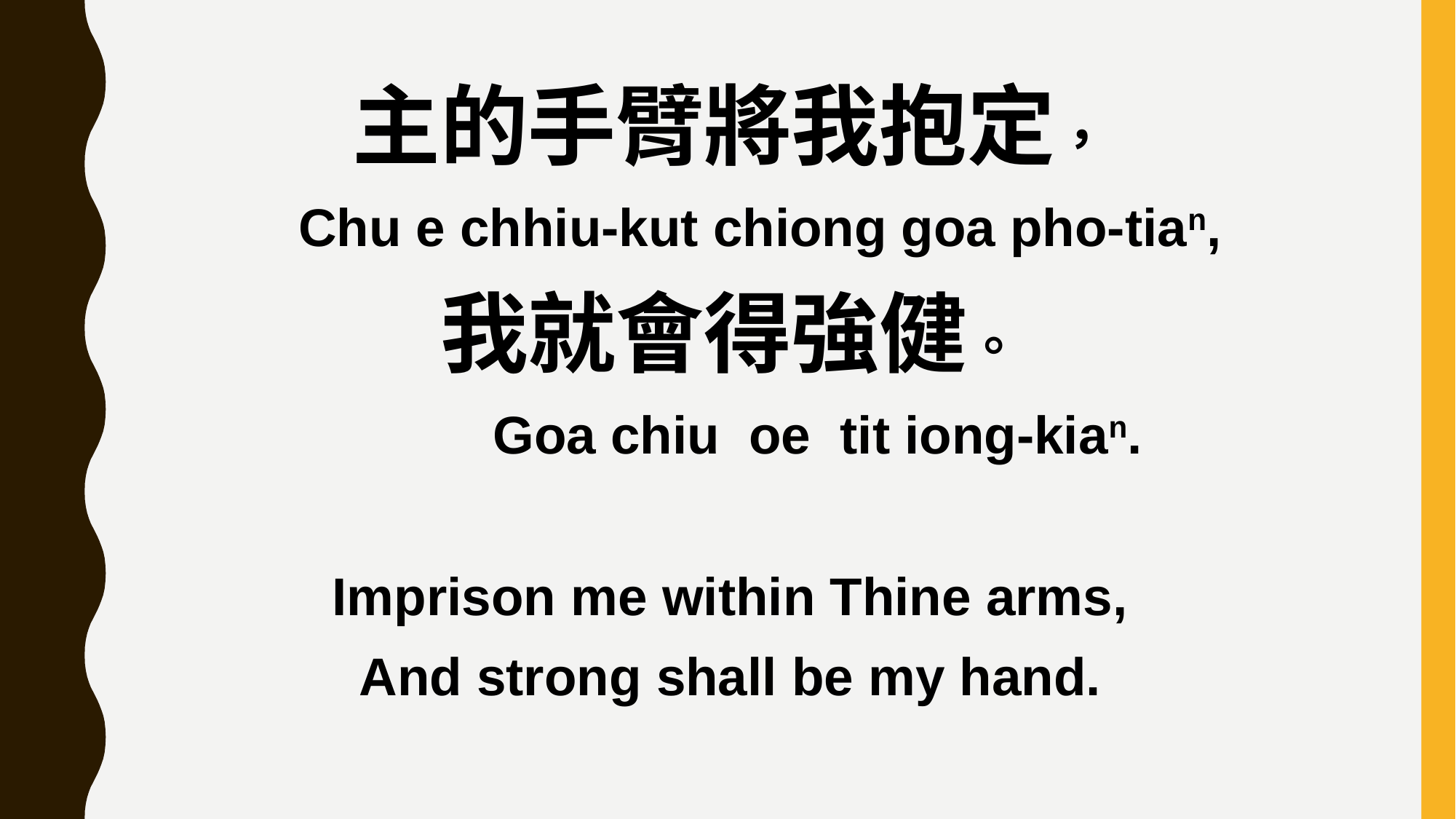

主的手臂將我抱定，
    Chu e chhiu-kut chiong goa pho-tian,
我就會得強健。
                    Goa chiu  oe  tit iong-kian.

Imprison me within Thine arms,
And strong shall be my hand.